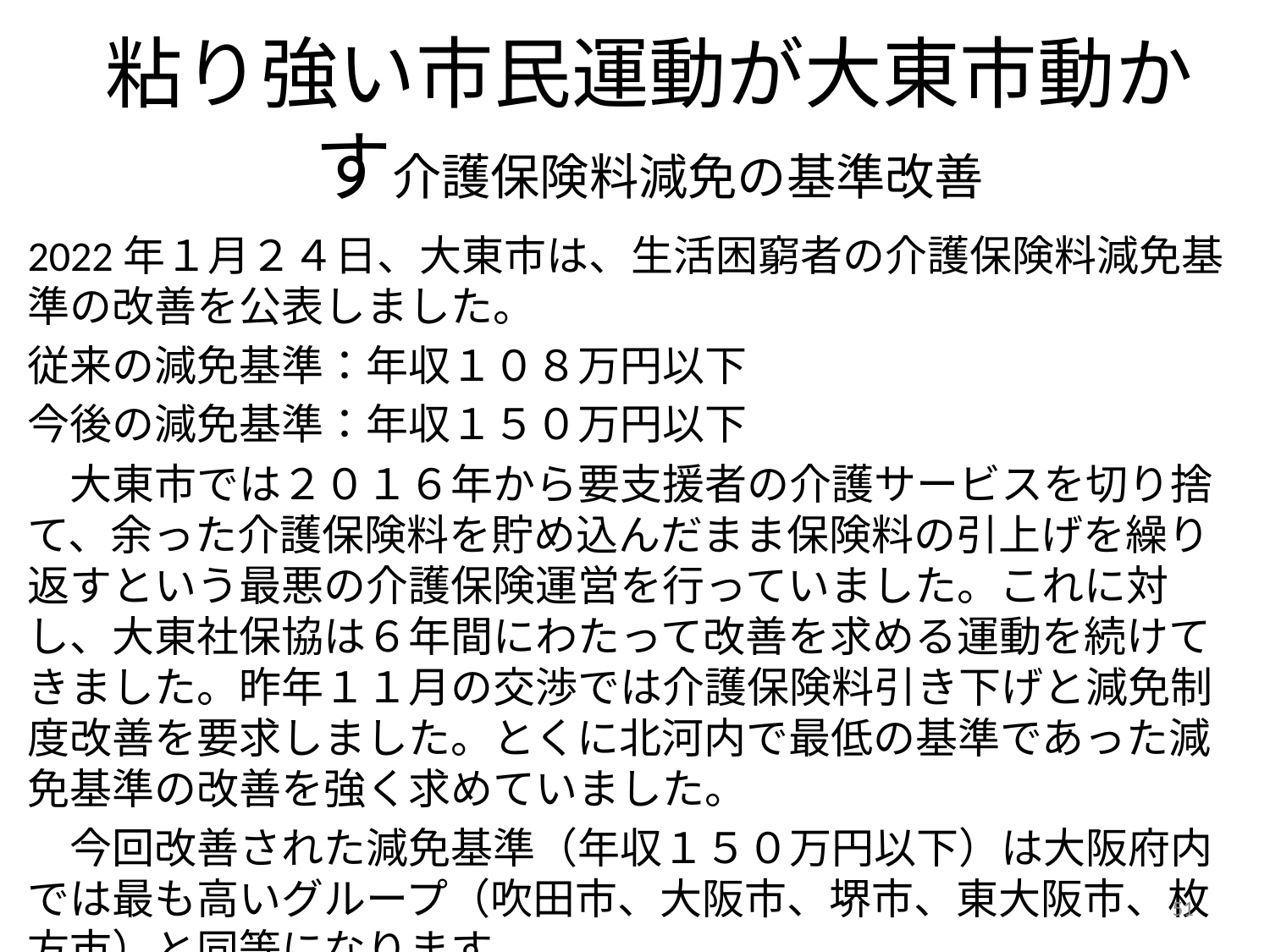

# 粘り強い市民運動が大東市動かす介護保険料減免の基準改善
2022年１月２４日、大東市は、生活困窮者の介護保険料減免基準の改善を公表しました。
従来の減免基準：年収１０８万円以下
今後の減免基準：年収１５０万円以下
　大東市では２０１６年から要支援者の介護サービスを切り捨て、余った介護保険料を貯め込んだまま保険料の引上げを繰り返すという最悪の介護保険運営を行っていました。これに対し、大東社保協は６年間にわたって改善を求める運動を続けてきました。昨年１１月の交渉では介護保険料引き下げと減免制度改善を要求しました。とくに北河内で最低の基準であった減免基準の改善を強く求めていました。
　今回改善された減免基準（年収１５０万円以下）は大阪府内では最も高いグループ（吹田市、大阪市、堺市、東大阪市、枚方市）と同等になります。

51